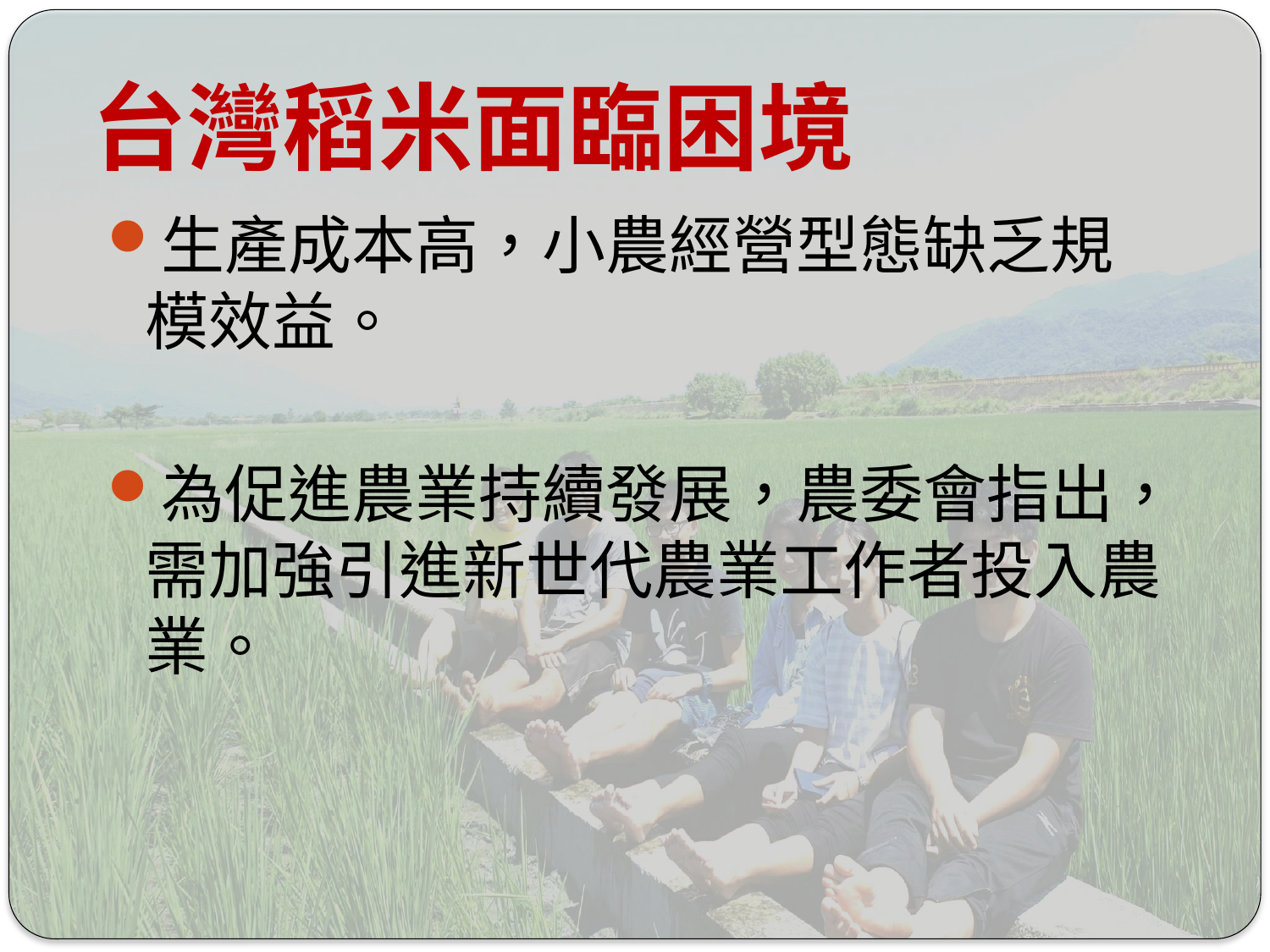

# 台灣稻米面臨困境
生產成本高，小農經營型態缺乏規模效益。

為促進農業持續發展，農委會指出，需加強引進新世代農業工作者投入農業。